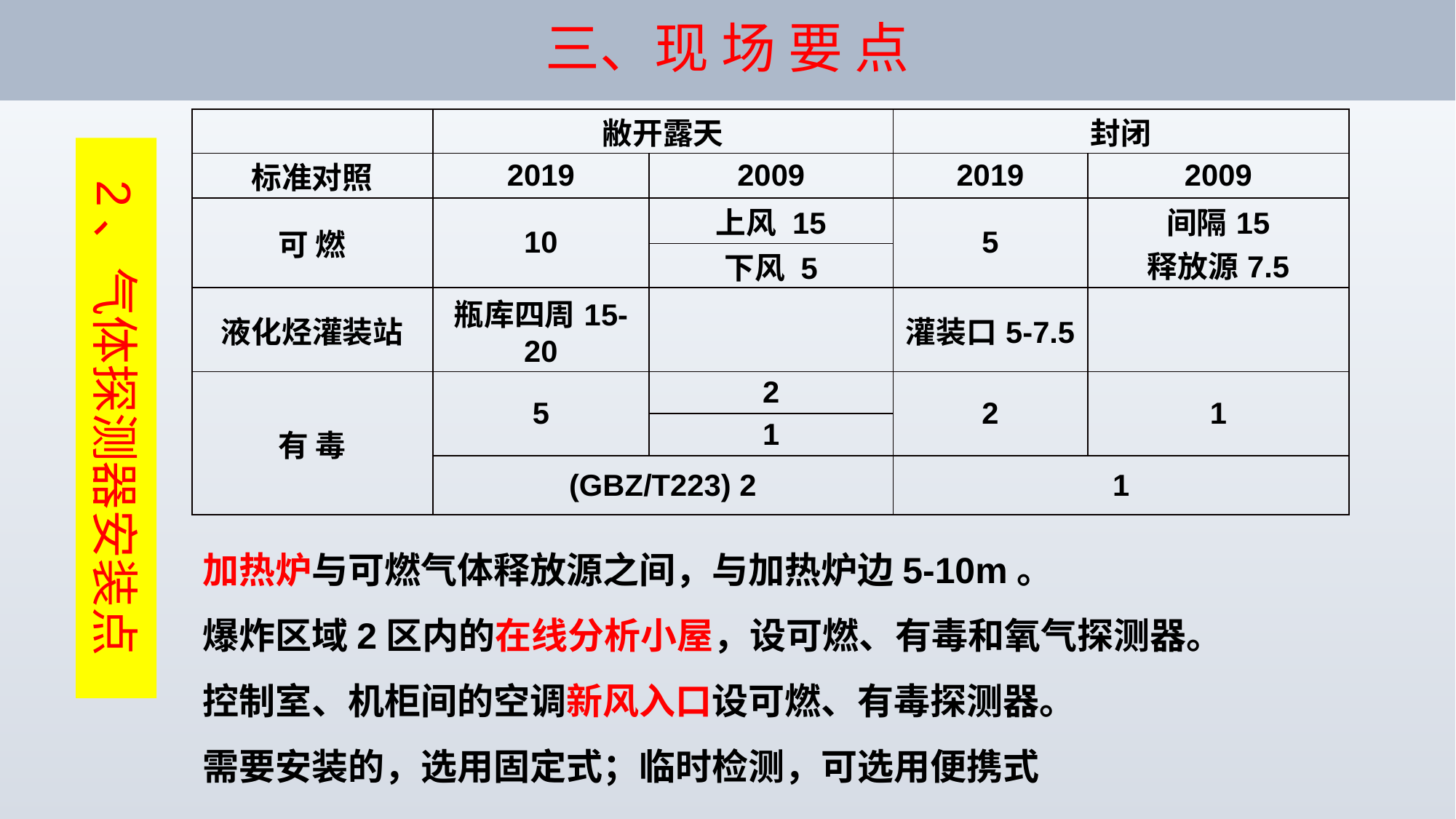

三、现 场 要 点
|  | 敝开露天 |  | 封闭 |  |
| --- | --- | --- | --- | --- |
| 标准对照 | 2019 | 2009 | 2019 | 2009 |
| 可 燃 | 10 | 上风 15 | 5 | 间隔15 释放源7.5 |
|  |  | 下风 5 |  |  |
| 液化烃灌装站 | 瓶库四周15-20 |  | 灌装口5-7.5 |  |
| 有 毒 | 5 | 2 | 2 | 1 |
|  |  | 1 |  |  |
|  | (GBZ/T223) 2 |  | 1 |  |
2、气体探测器安装点
加热炉与可燃气体释放源之间，与加热炉边5-10m。
爆炸区域2区内的在线分析小屋，设可燃、有毒和氧气探测器。
控制室、机柜间的空调新风入口设可燃、有毒探测器。
需要安装的，选用固定式；临时检测，可选用便携式